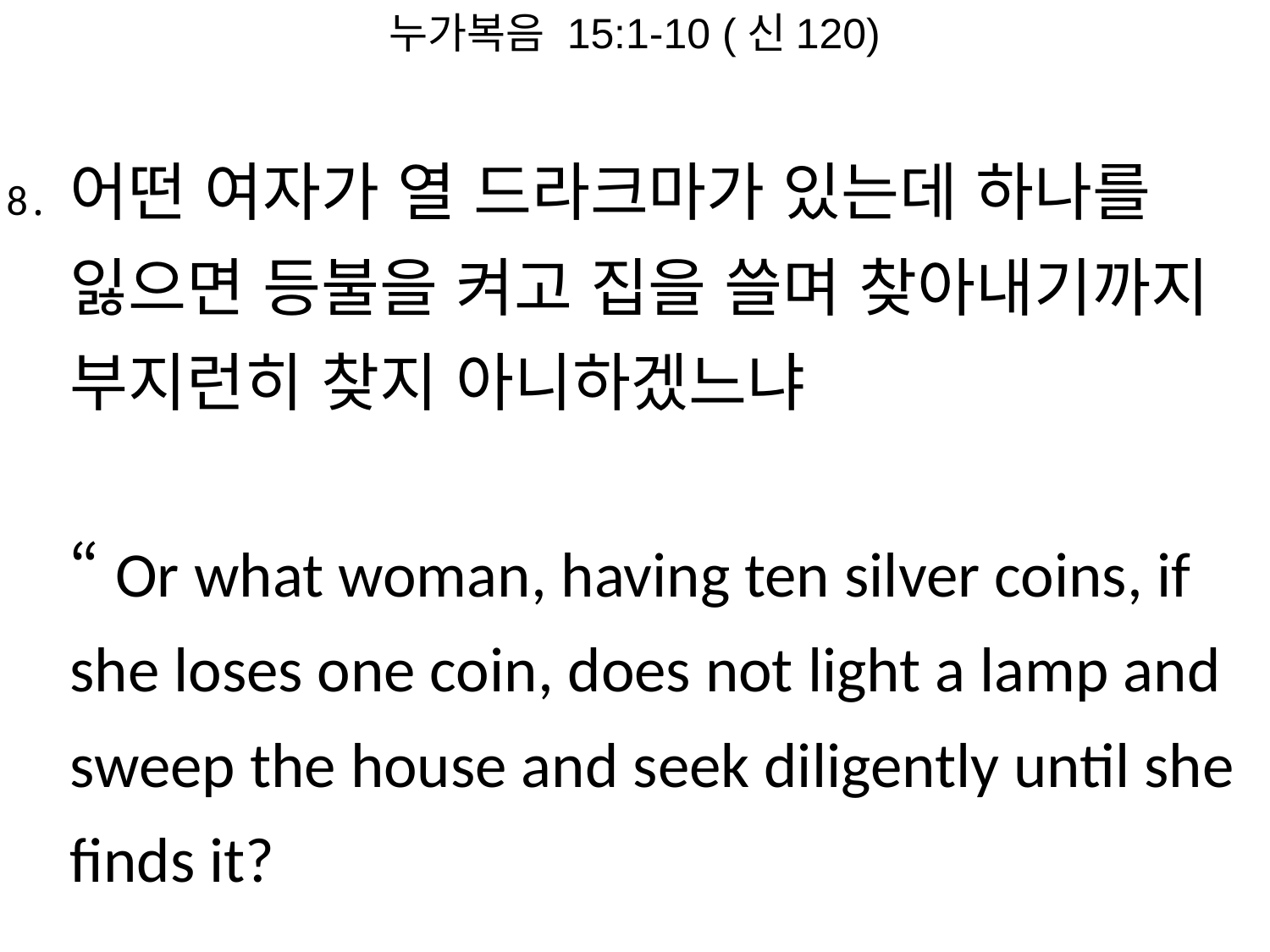

누가복음 15:1-10 (신120)
#
8․	어떤 여자가 열 드라크마가 있는데 하나를 잃으면 등불을 켜고 집을 쓸며 찾아내기까지 부지런히 찾지 아니하겠느냐
“Or what woman, having ten silver coins, if she loses one coin, does not light a lamp and sweep the house and seek diligently until she finds it?